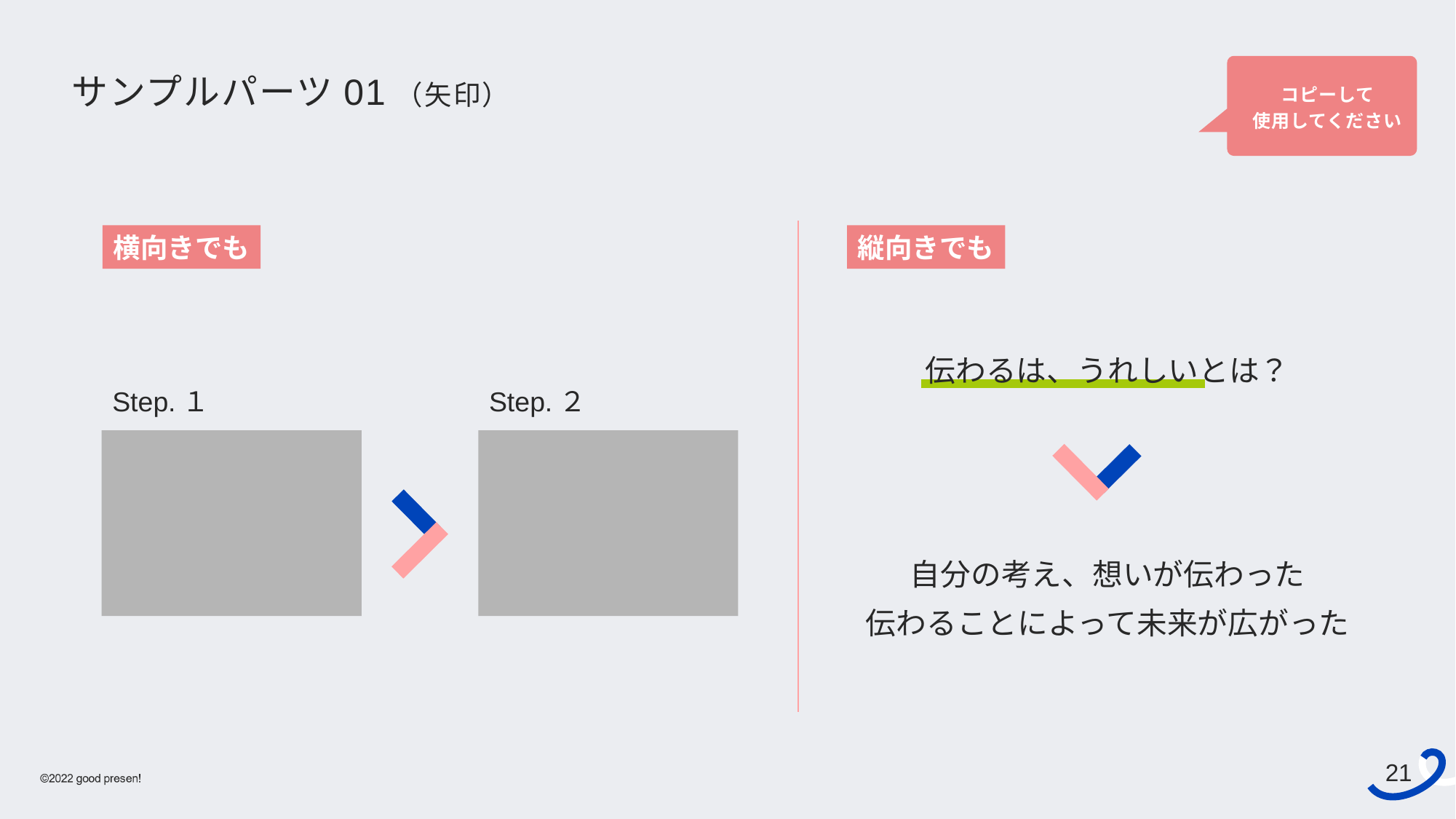

コピーして
使用してください
# サンプルパーツ01（矢印）
横向きでも
縦向きでも
伝わるは、うれしいとは？
Step.１
Step.２

自分の考え、想いが伝わった
伝わることによって未来が広がった